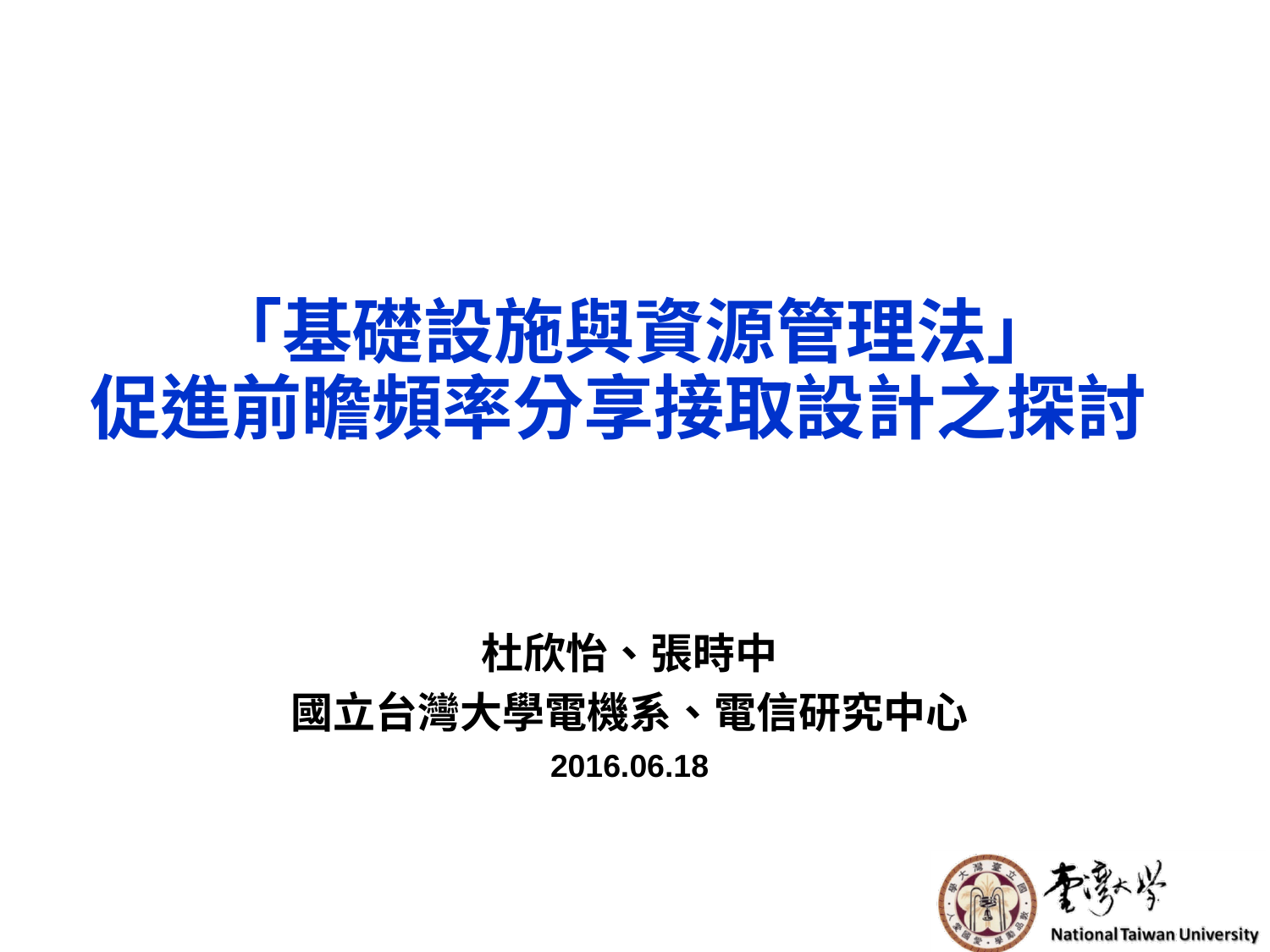

# 「基礎設施與資源管理法」 促進前瞻頻率分享接取設計之探討
杜欣怡、張時中
國立台灣大學電機系、電信研究中心
2016.06.18